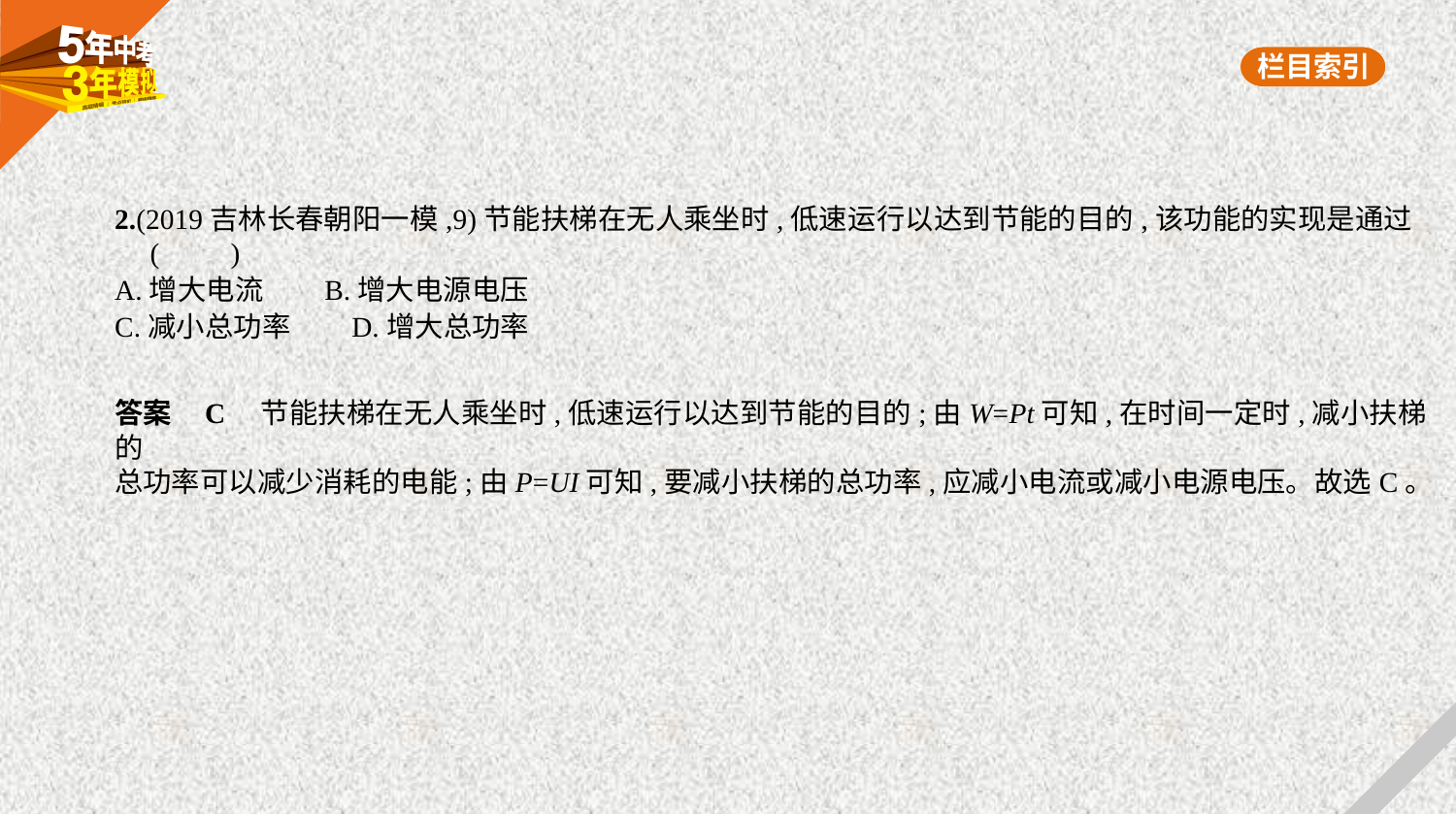

2.(2019吉林长春朝阳一模,9)节能扶梯在无人乘坐时,低速运行以达到节能的目的,该功能的实现是通过
 (　　)
A.增大电流　    B.增大电源电压
C.减小总功率　    D.增大总功率
答案    C　节能扶梯在无人乘坐时,低速运行以达到节能的目的;由W=Pt可知,在时间一定时,减小扶梯的
总功率可以减少消耗的电能;由P=UI可知,要减小扶梯的总功率,应减小电流或减小电源电压。故选C。